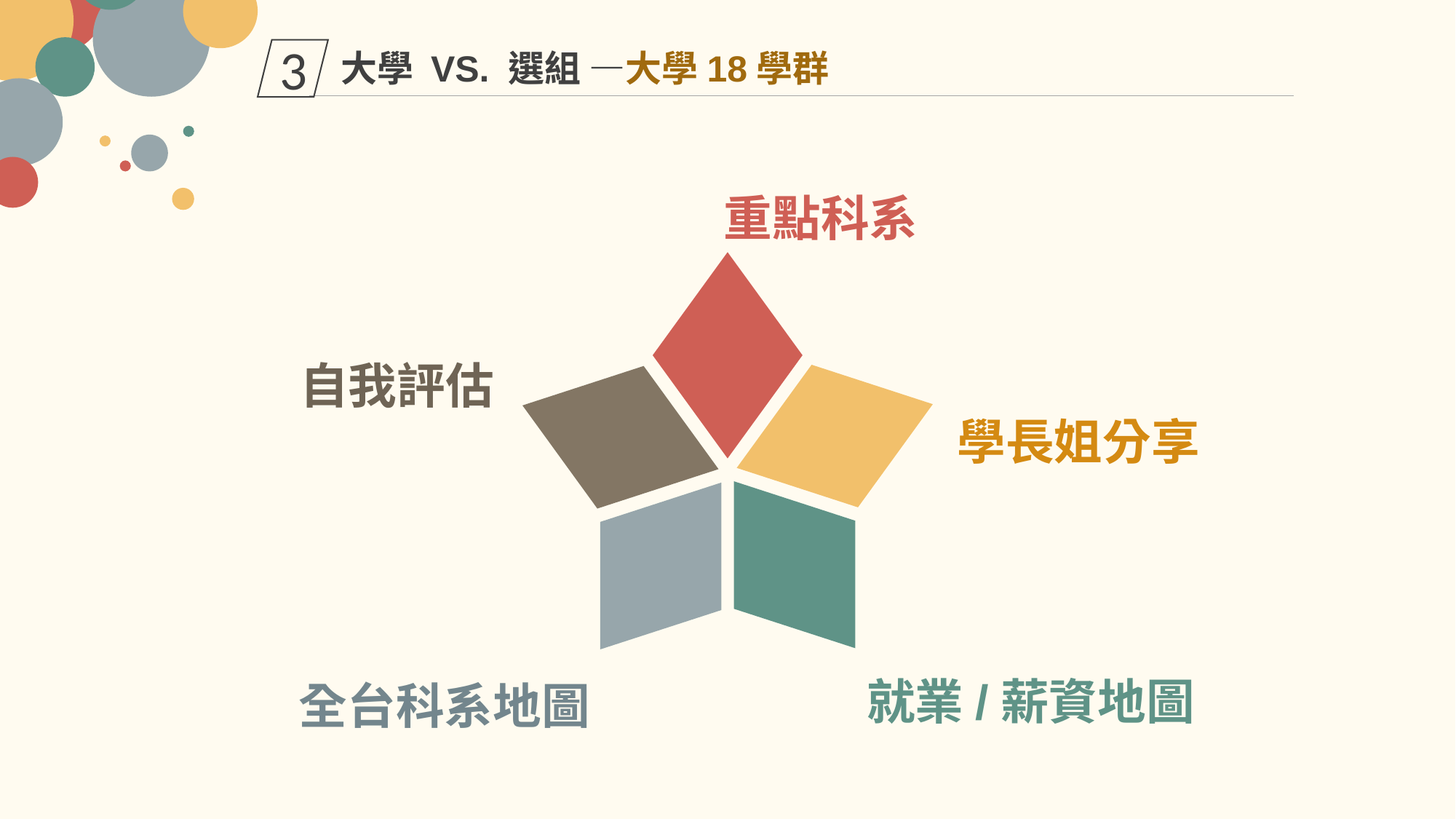

3
大學 VS. 選組 —大學18學群
重點科系

自我評估
學長姐分享

就業/薪資地圖
全台科系地圖